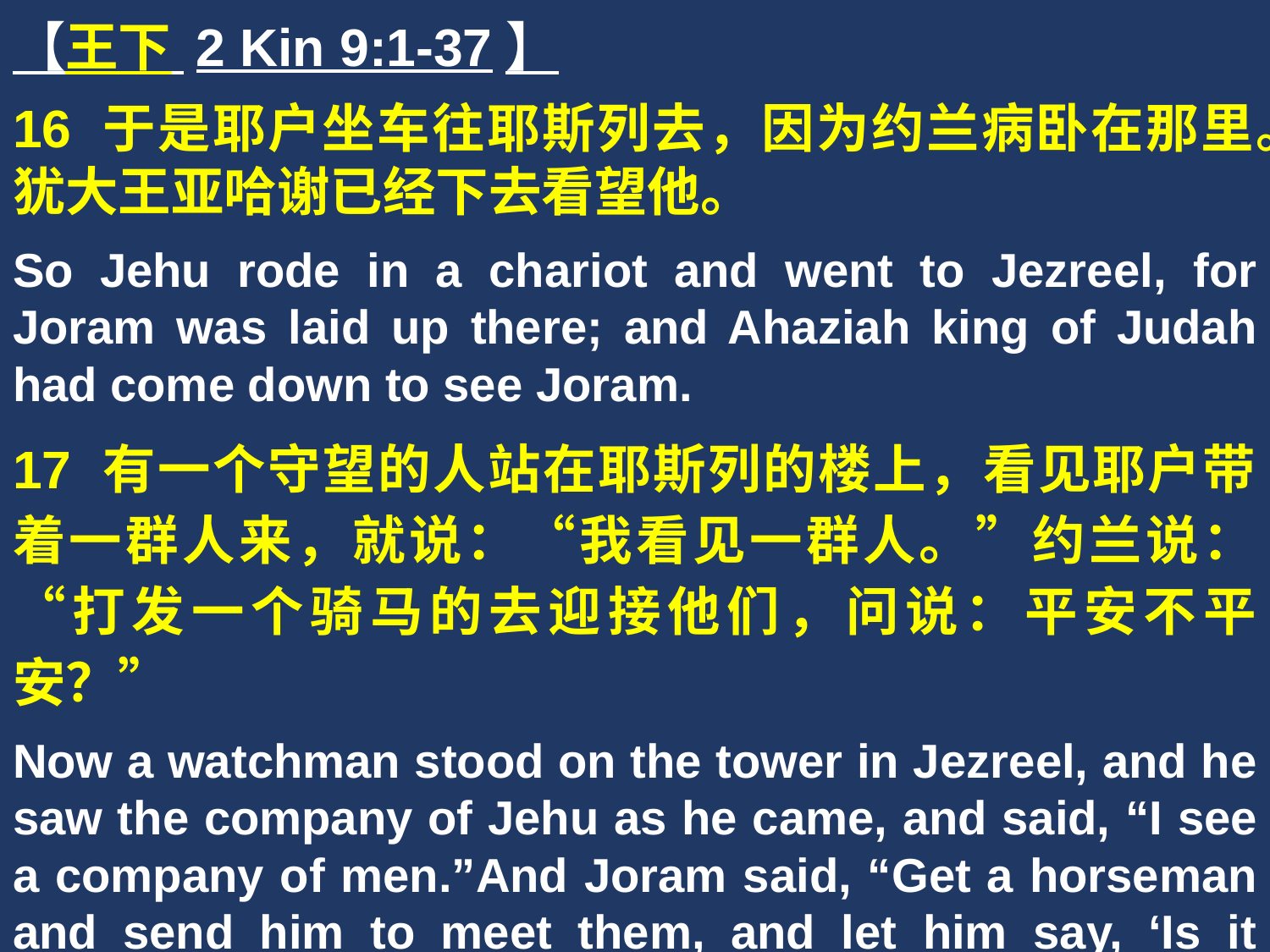

【王下 2 Kin 9:1-37】
16 于是耶户坐车往耶斯列去，因为约兰病卧在那里。犹大王亚哈谢已经下去看望他。
So Jehu rode in a chariot and went to Jezreel, for Joram was laid up there; and Ahaziah king of Judah had come down to see Joram.
17 有一个守望的人站在耶斯列的楼上，看见耶户带着一群人来，就说：“我看见一群人。”约兰说：“打发一个骑马的去迎接他们，问说：平安不平安？”
Now a watchman stood on the tower in Jezreel, and he saw the company of Jehu as he came, and said, “I see a company of men.”And Joram said, “Get a horseman and send him to meet them, and let him say, ‘Is it peace?’”